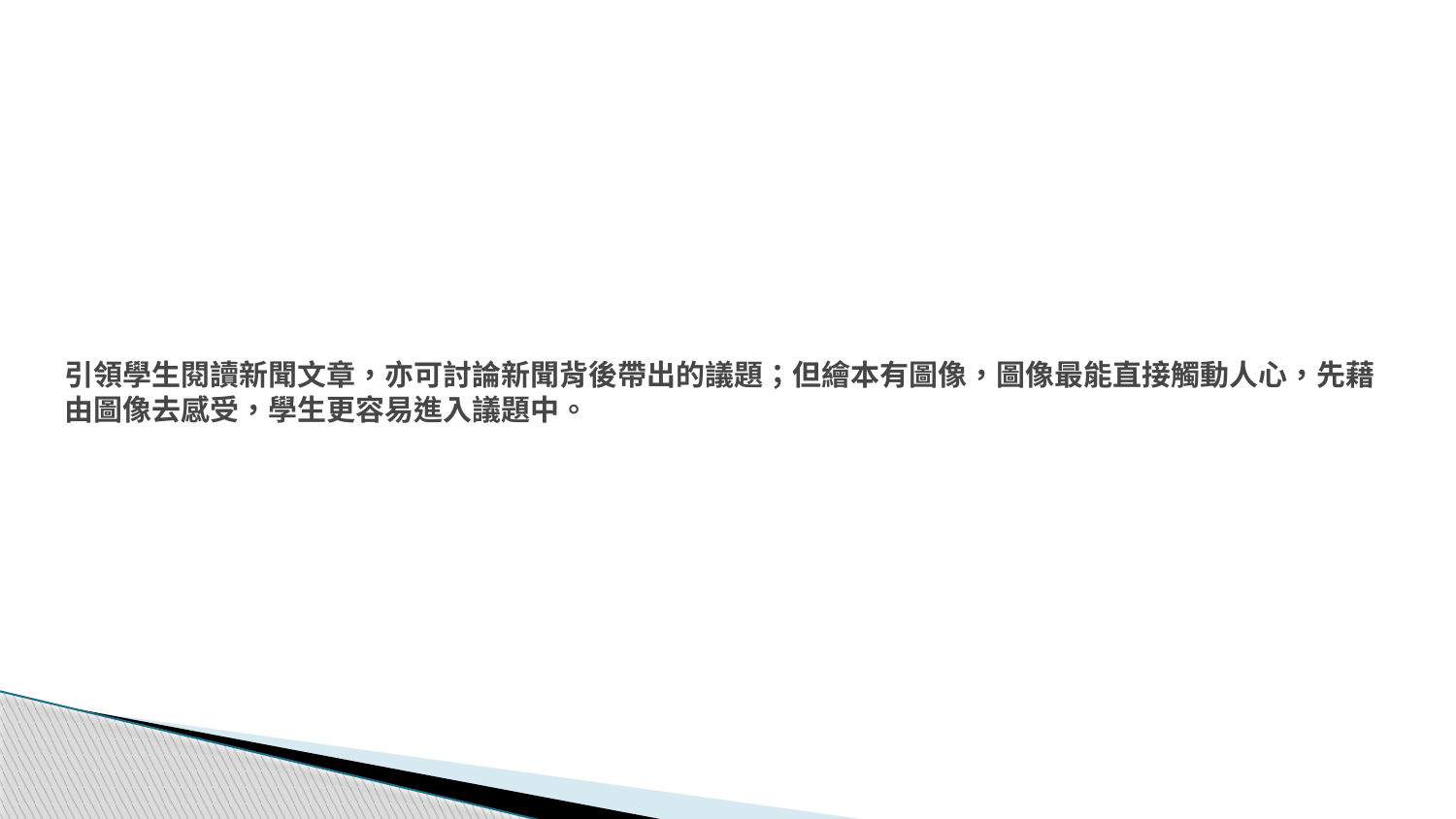

# 引領學生閱讀新聞文章，亦可討論新聞背後帶出的議題；但繪本有圖像，圖像最能直接觸動人心，先藉由圖像去感受，學生更容易進入議題中。